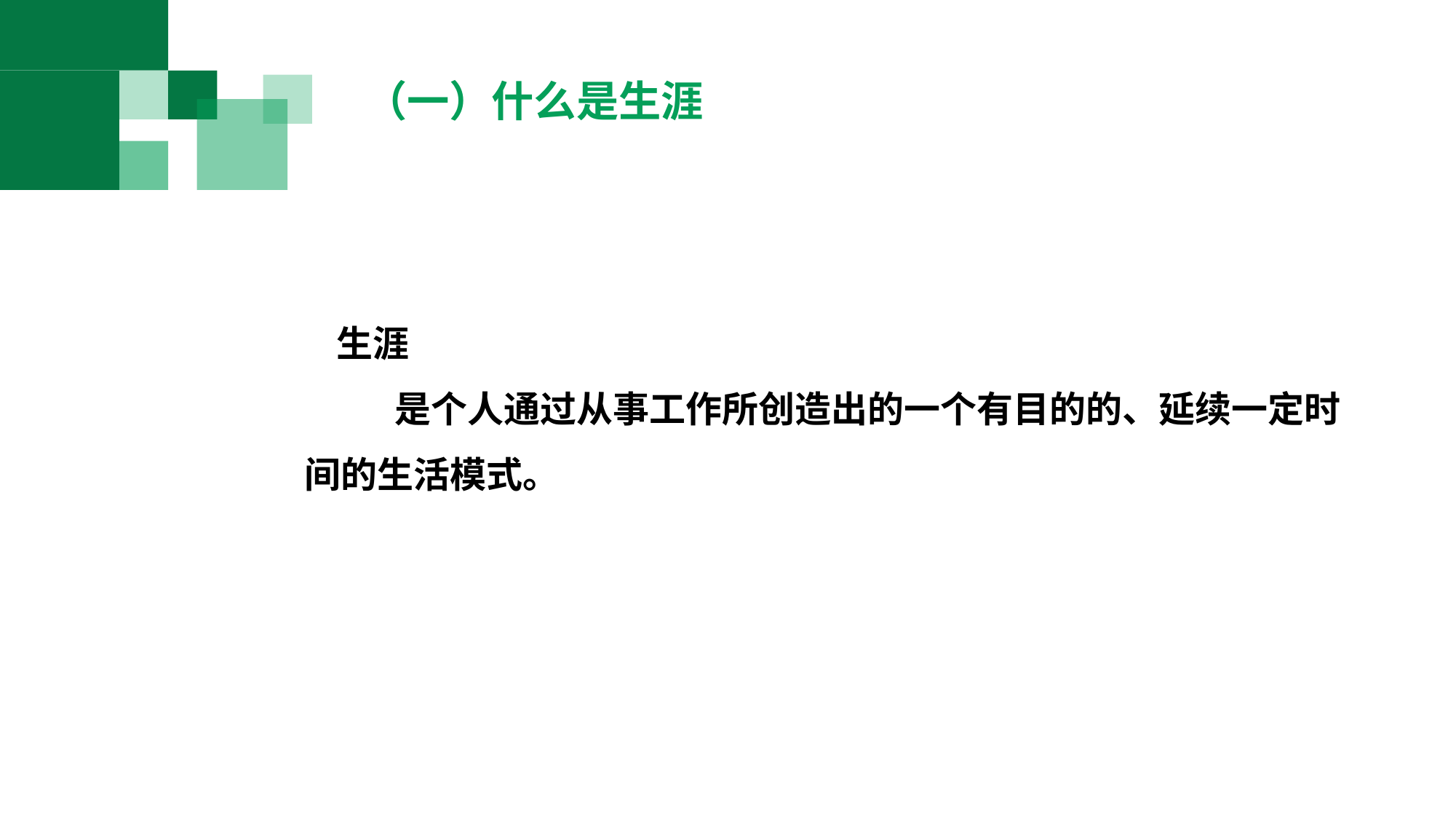

（一）什么是生涯

生涯
      是个人通过从事工作所创造出的一个有目的的、延续一定时间的生活模式。